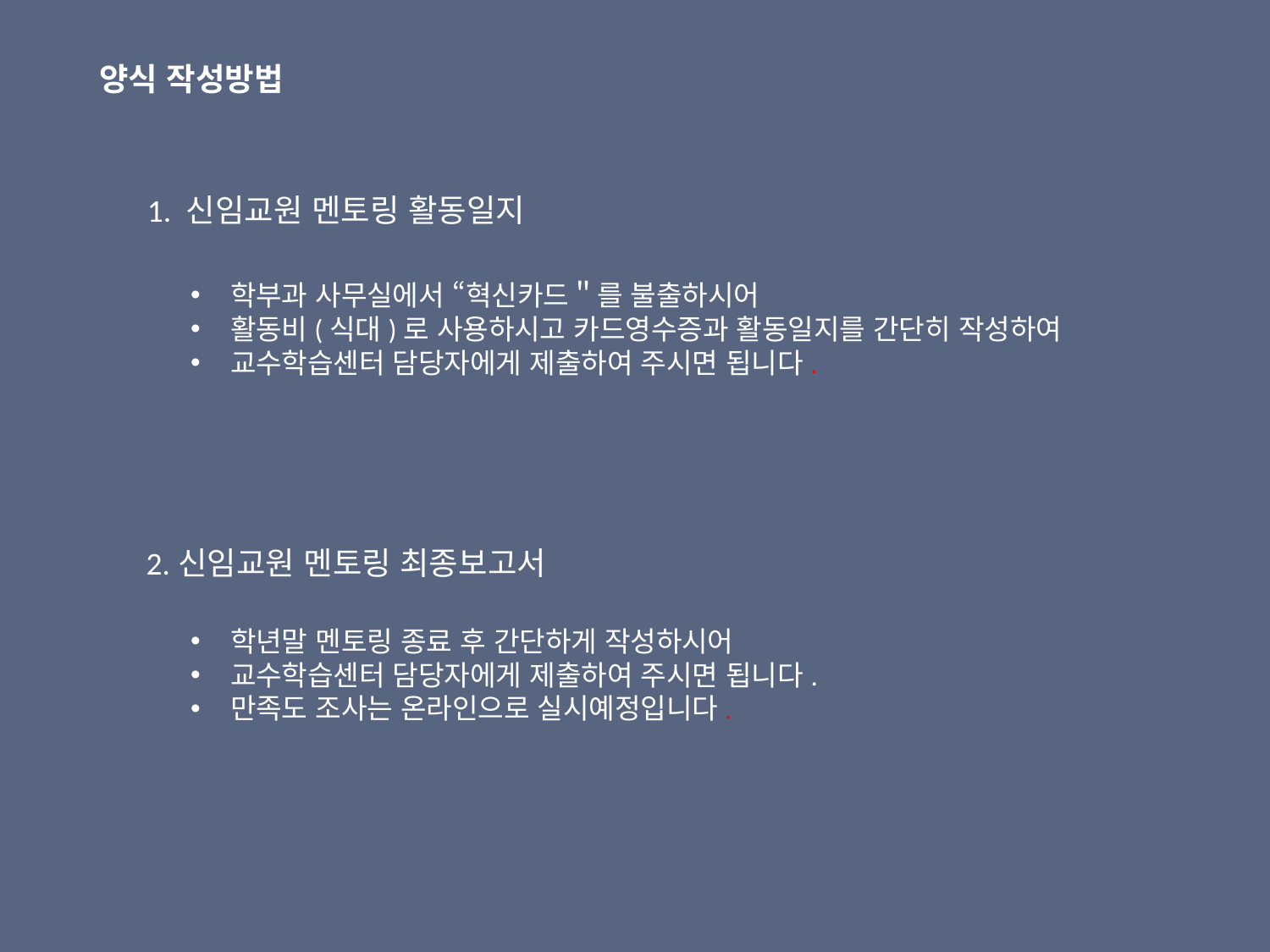

양식 작성방법
1. 신임교원 멘토링 활동일지
학부과 사무실에서 “혁신카드＂를 불출하시어
활동비(식대)로 사용하시고 카드영수증과 활동일지를 간단히 작성하여
교수학습센터 담당자에게 제출하여 주시면 됩니다.
2.신임교원 멘토링 최종보고서
학년말 멘토링 종료 후 간단하게 작성하시어
교수학습센터 담당자에게 제출하여 주시면 됩니다.
만족도 조사는 온라인으로 실시예정입니다.